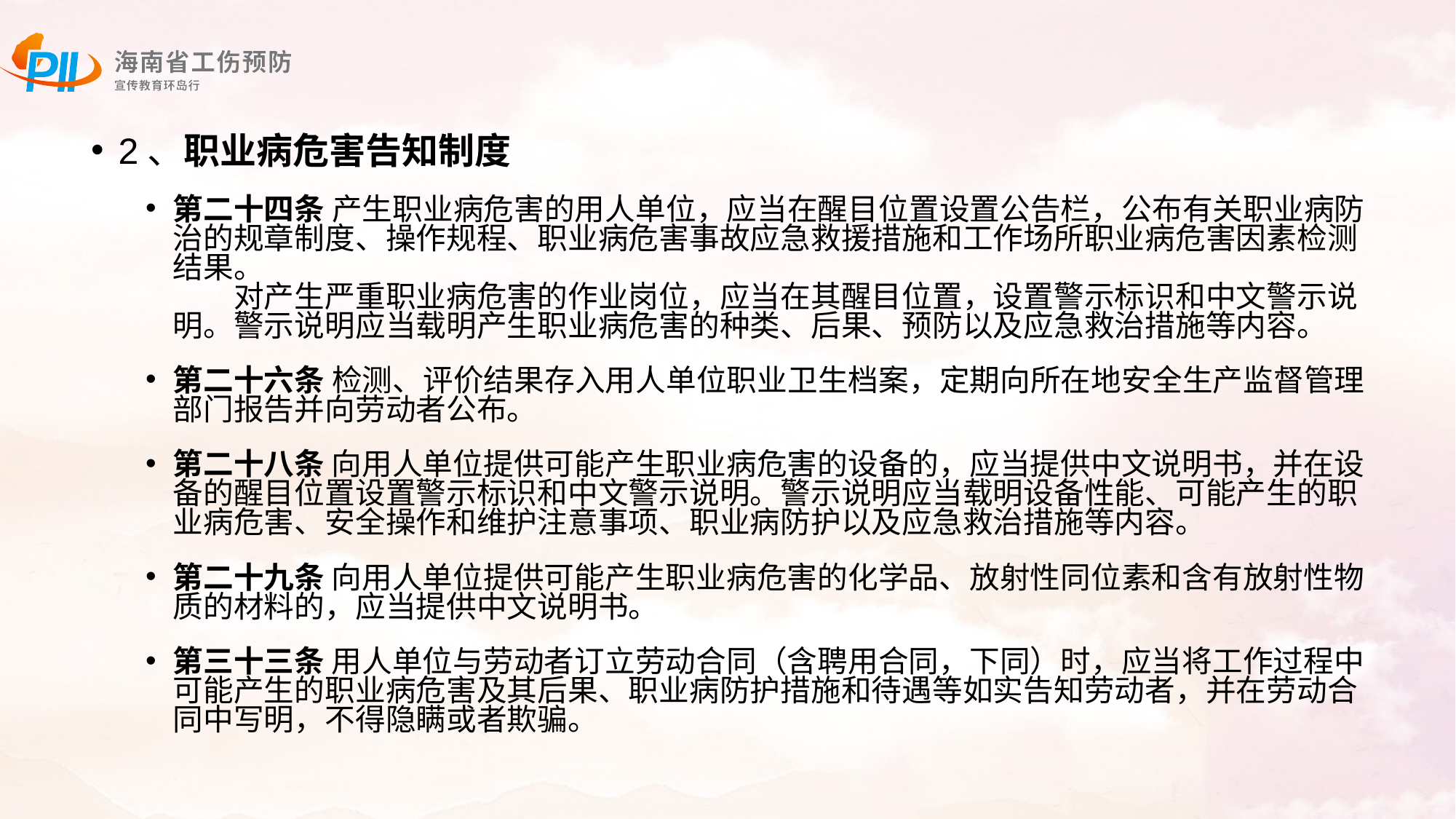

2、职业病危害告知制度
第二十四条 产生职业病危害的用人单位，应当在醒目位置设置公告栏，公布有关职业病防治的规章制度、操作规程、职业病危害事故应急救援措施和工作场所职业病危害因素检测结果。
　　对产生严重职业病危害的作业岗位，应当在其醒目位置，设置警示标识和中文警示说明。警示说明应当载明产生职业病危害的种类、后果、预防以及应急救治措施等内容。
第二十六条 检测、评价结果存入用人单位职业卫生档案，定期向所在地安全生产监督管理部门报告并向劳动者公布。
第二十八条 向用人单位提供可能产生职业病危害的设备的，应当提供中文说明书，并在设备的醒目位置设置警示标识和中文警示说明。警示说明应当载明设备性能、可能产生的职业病危害、安全操作和维护注意事项、职业病防护以及应急救治措施等内容。
第二十九条 向用人单位提供可能产生职业病危害的化学品、放射性同位素和含有放射性物质的材料的，应当提供中文说明书。
第三十三条 用人单位与劳动者订立劳动合同（含聘用合同，下同）时，应当将工作过程中可能产生的职业病危害及其后果、职业病防护措施和待遇等如实告知劳动者，并在劳动合同中写明，不得隐瞒或者欺骗。